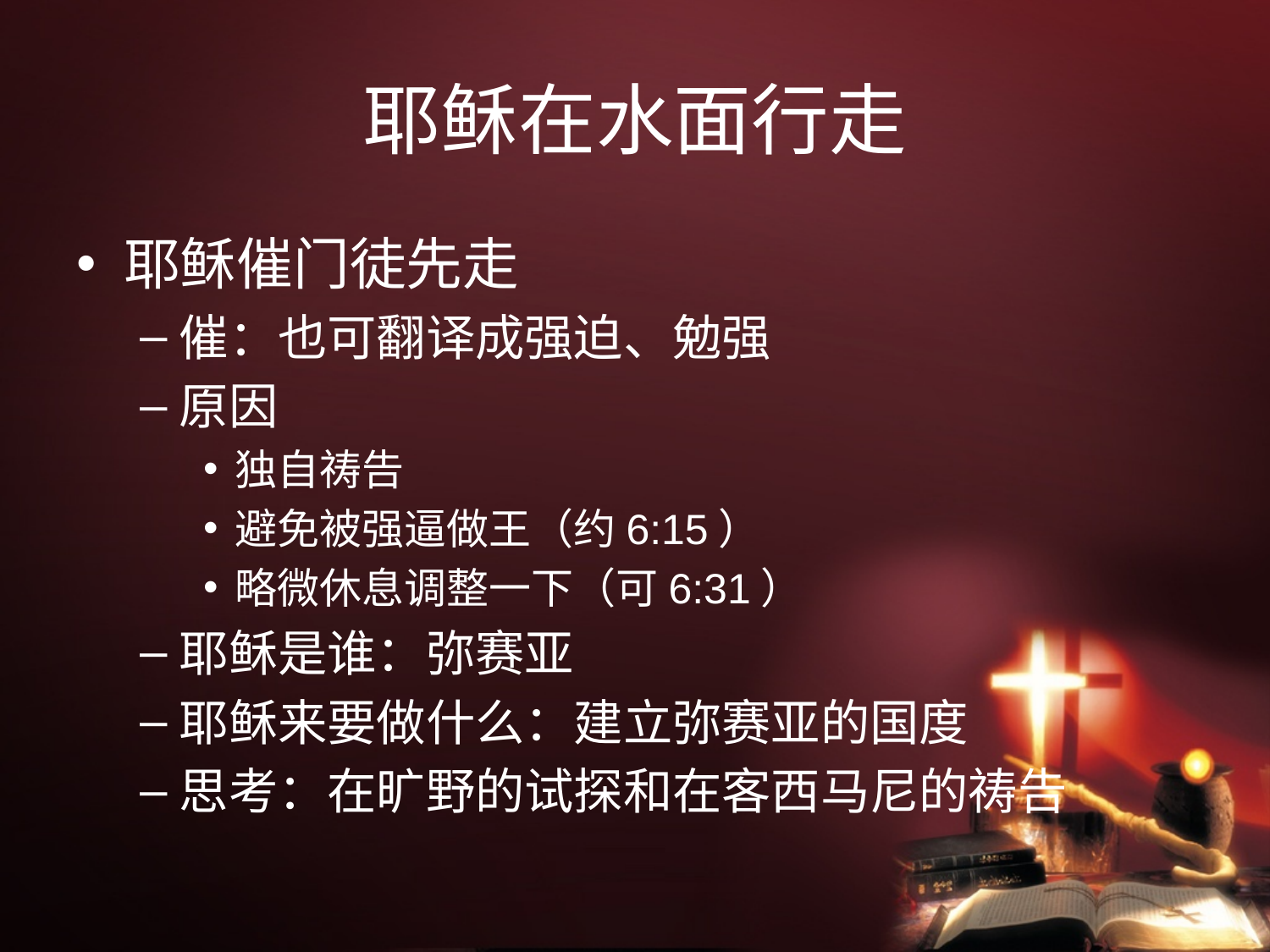

# 耶稣在水面行走
耶稣催门徒先走
催：也可翻译成强迫、勉强
原因
独自祷告
避免被强逼做王（约6:15）
略微休息调整一下（可6:31）
耶稣是谁：弥赛亚
耶稣来要做什么：建立弥赛亚的国度
思考：在旷野的试探和在客西马尼的祷告